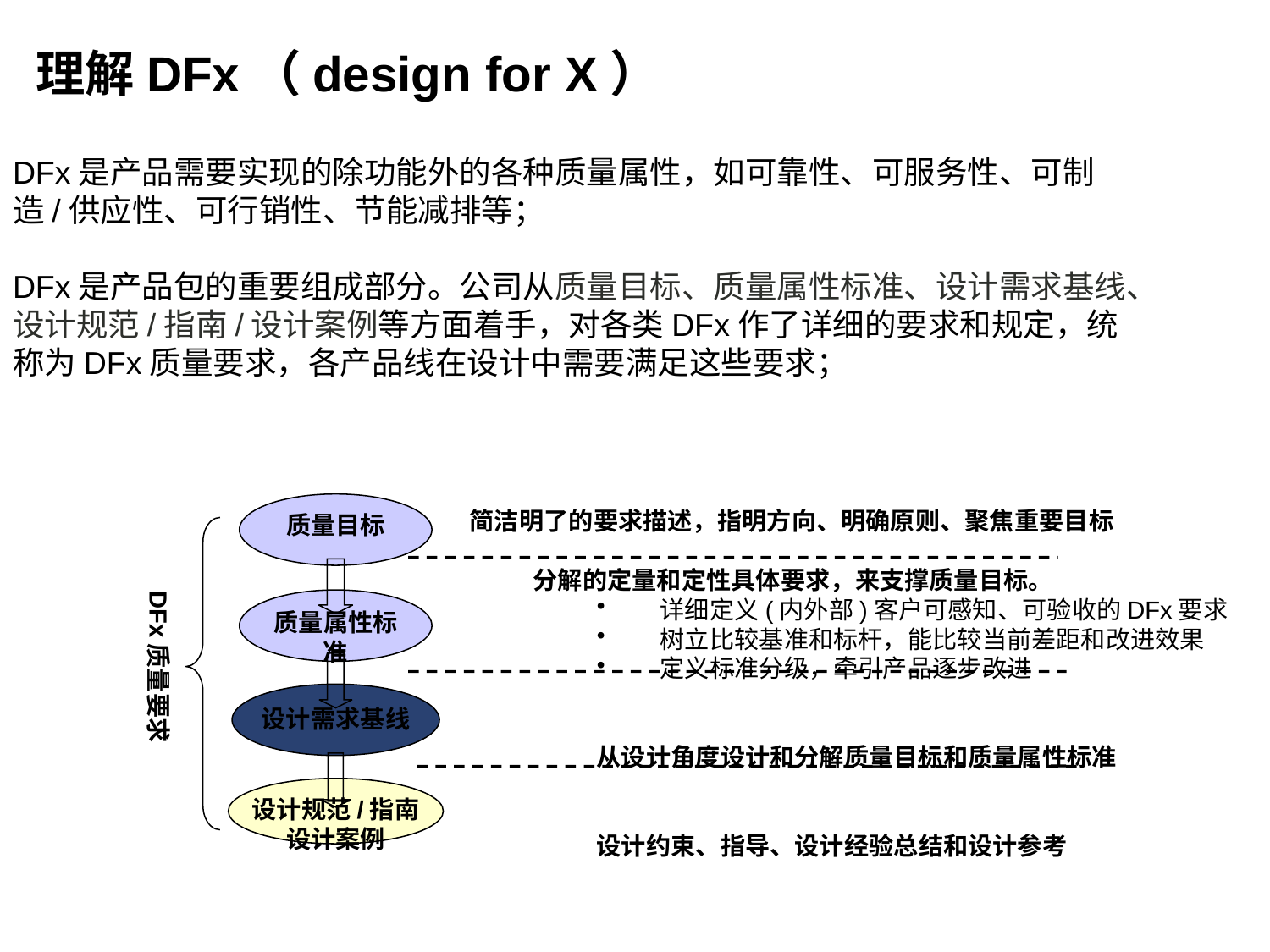

理解DFx（design for X）
DFx是产品需要实现的除功能外的各种质量属性，如可靠性、可服务性、可制造/供应性、可行销性、节能减排等；

DFx是产品包的重要组成部分。公司从质量目标、质量属性标准、设计需求基线、设计规范/指南/设计案例等方面着手，对各类DFx作了详细的要求和规定，统称为DFx质量要求，各产品线在设计中需要满足这些要求；

简洁明了的要求描述，指明方向、明确原则、聚焦重要目标

分解的定量和定性具体要求，来支撑质量目标。
详细定义(内外部)客户可感知、可验收的DFx要求
树立比较基准和标杆，能比较当前差距和改进效果
定义标准分级，牵引产品逐步改进

从设计角度设计和分解质量目标和质量属性标准

设计约束、指导、设计经验总结和设计参考
质量目标

DFx质量要求

质量属性标准

设计需求基线

设计规范/指南
设计案例
108